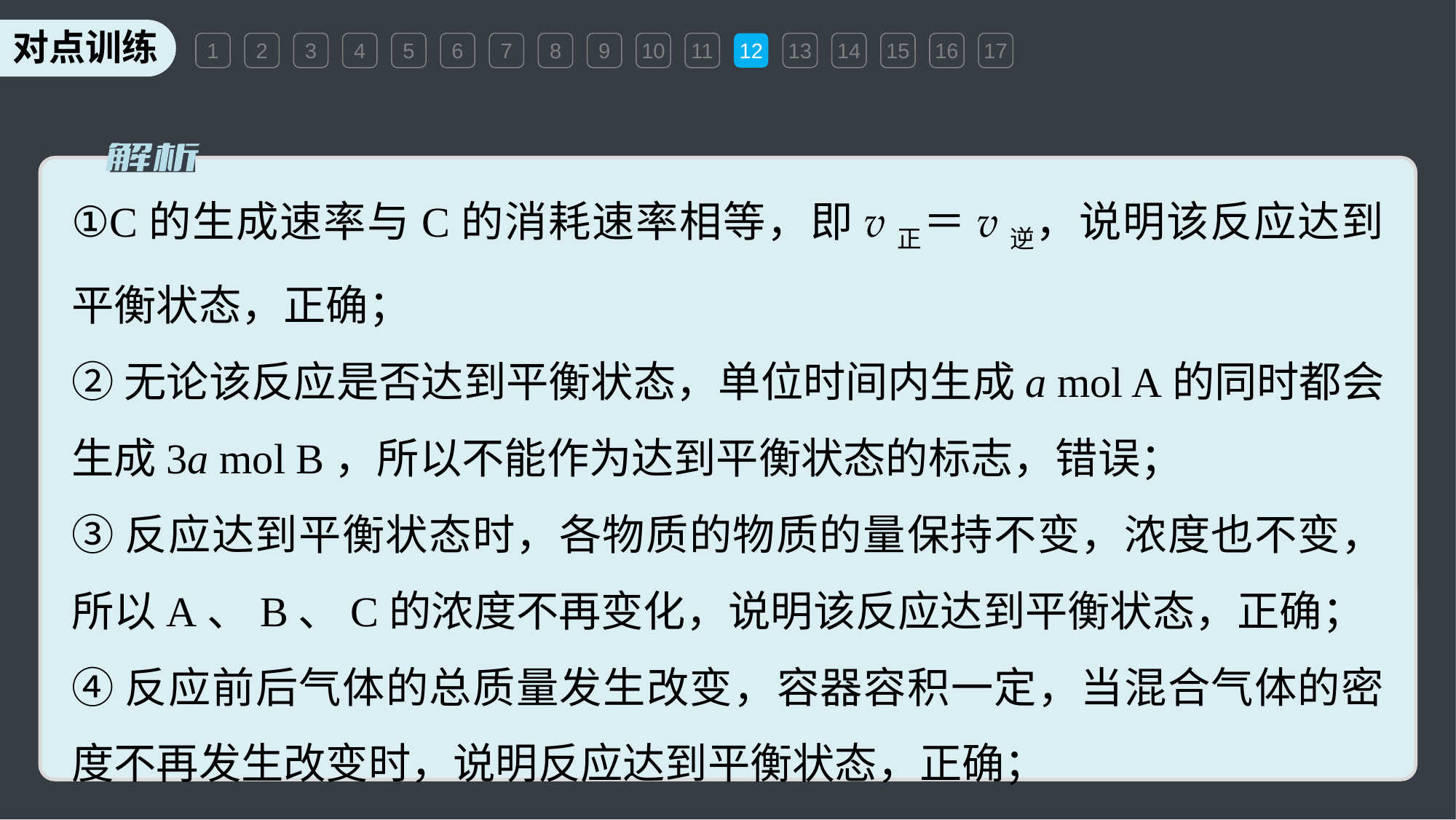

1
2
3
4
5
6
7
8
9
10
11
12
13
14
15
16
17

①C的生成速率与C的消耗速率相等，即v正＝v逆，说明该反应达到平衡状态，正确；
②无论该反应是否达到平衡状态，单位时间内生成a mol A的同时都会生成3a mol B，所以不能作为达到平衡状态的标志，错误；
③反应达到平衡状态时，各物质的物质的量保持不变，浓度也不变，所以A、B、C的浓度不再变化，说明该反应达到平衡状态，正确；
④反应前后气体的总质量发生改变，容器容积一定，当混合气体的密度不再发生改变时，说明反应达到平衡状态，正确；